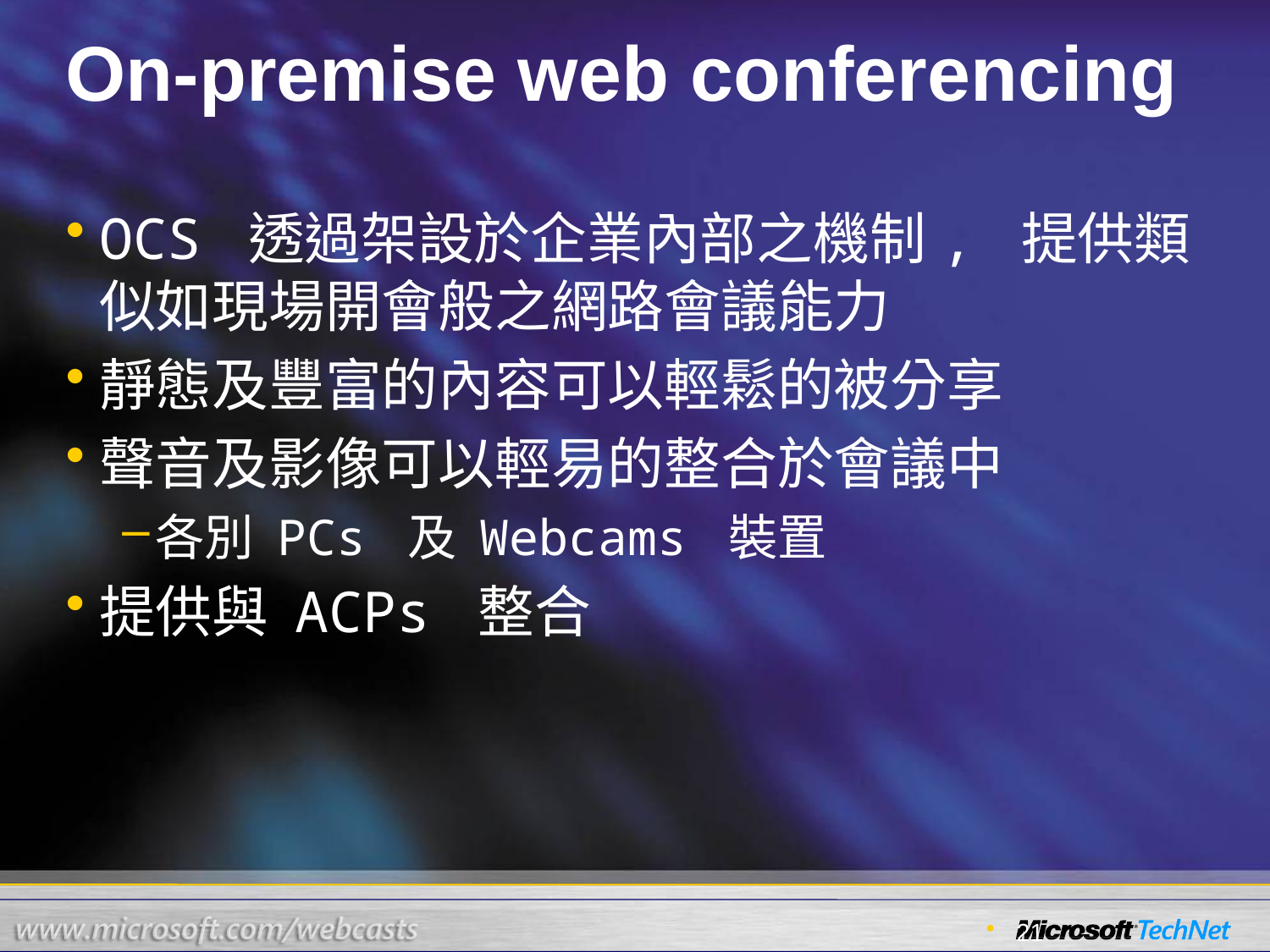

# On-premise web conferencing
OCS 透過架設於企業內部之機制, 提供類似如現場開會般之網路會議能力
靜態及豐富的內容可以輕鬆的被分享
聲音及影像可以輕易的整合於會議中
各別 PCs 及 Webcams 裝置
提供與 ACPs 整合
21